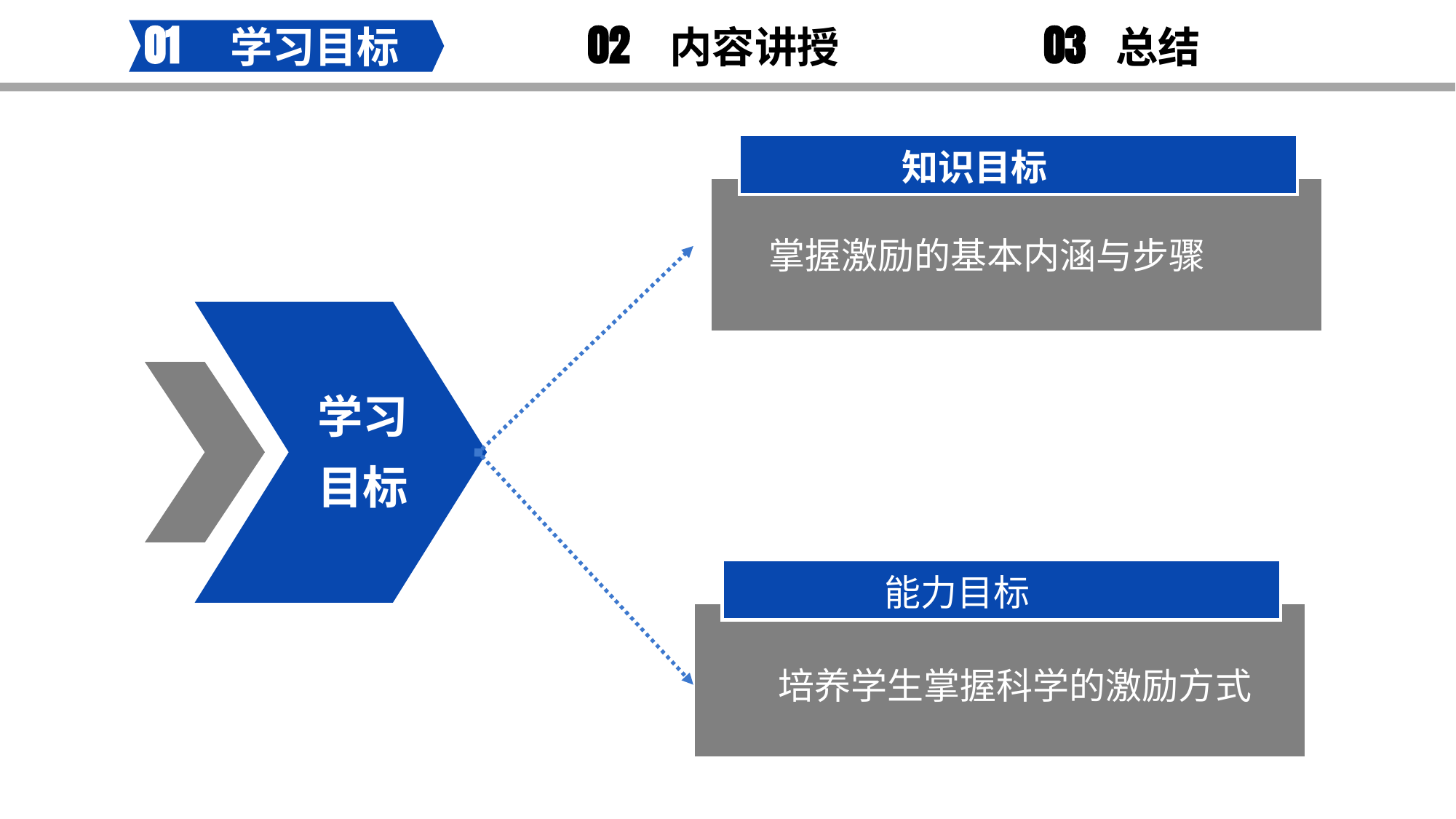

02   内容讲授
03  总结

01    学习目标

知识目标

掌握激励的基本内涵与步骤

学习目标

能力目标

培养学生掌握科学的激励方式